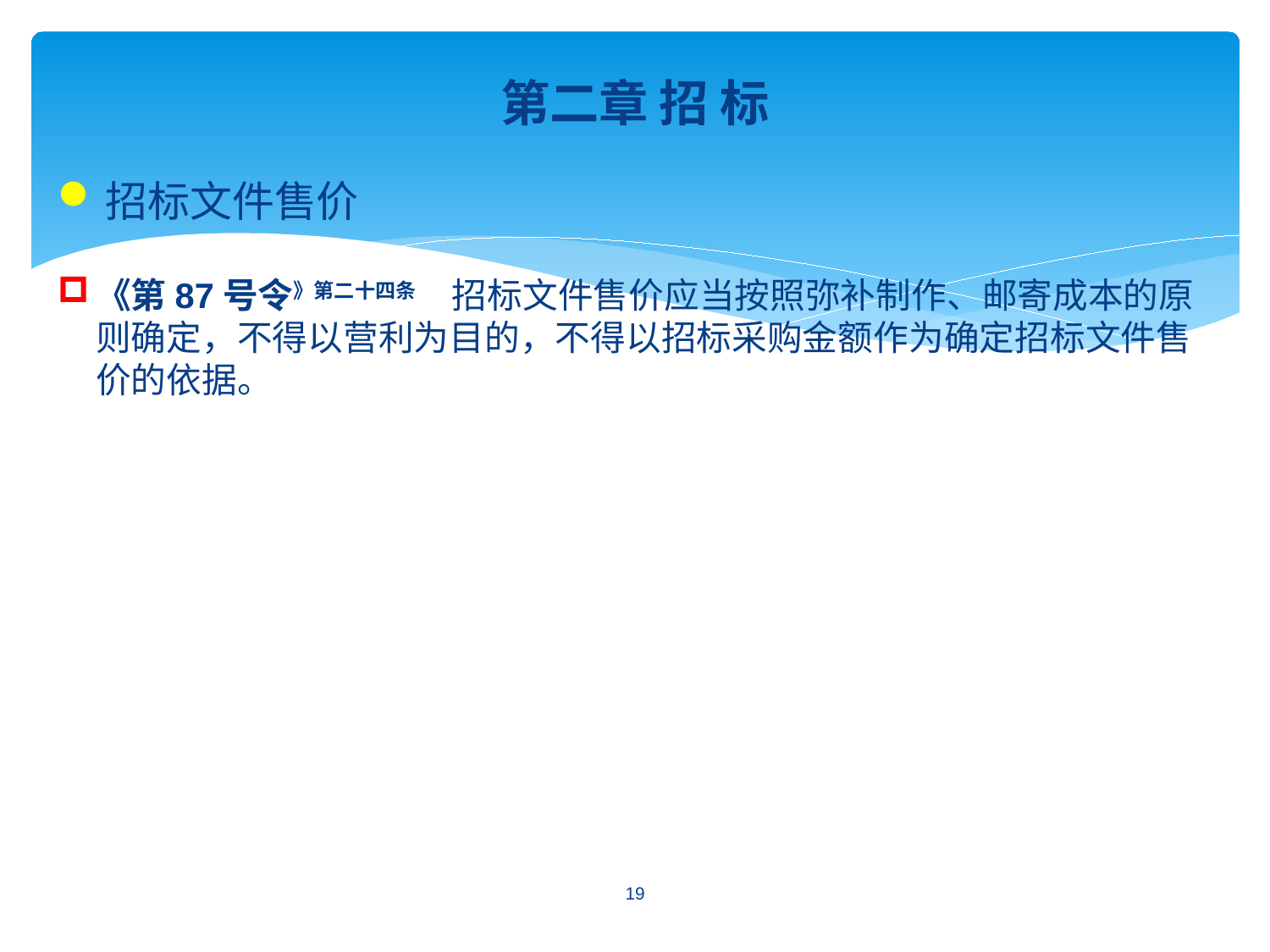

第二章 招 标
招标文件售价
《第87号令》第二十四条　招标文件售价应当按照弥补制作、邮寄成本的原则确定，不得以营利为目的，不得以招标采购金额作为确定招标文件售价的依据。
19